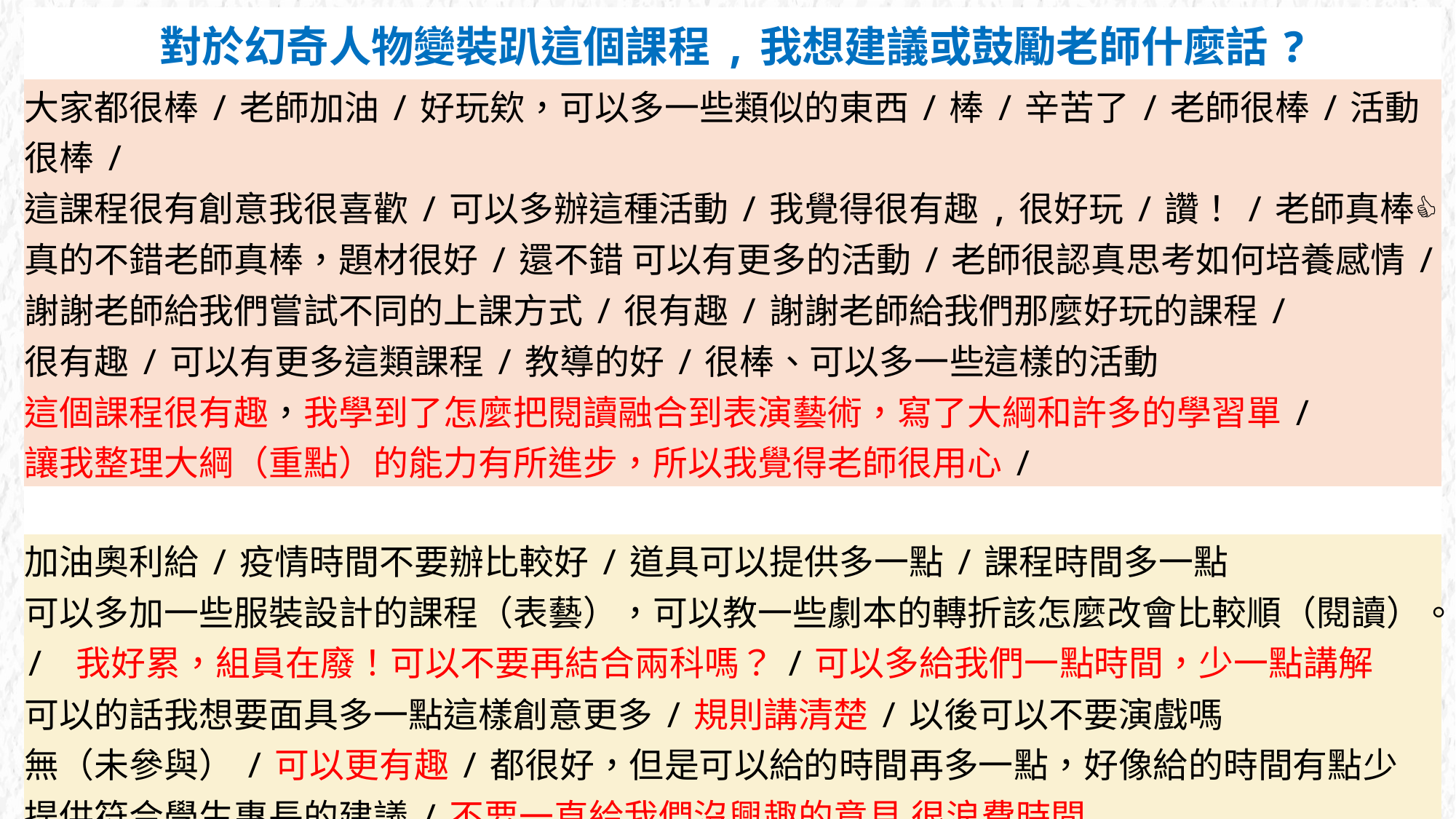

| 對於幻奇人物變裝趴這個課程,我想建議或鼓勵老師什麼話? |
| --- |
| 大家都很棒/老師加油/好玩欸，可以多一些類似的東西/棒/辛苦了/老師很棒/活動很棒/ 這課程很有創意我很喜歡/可以多辦這種活動/我覺得很有趣,很好玩/讚！/老師真棒👍 真的不錯老師真棒，題材很好/還不錯 可以有更多的活動/老師很認真思考如何培養感情/ |
| 謝謝老師給我們嘗試不同的上課方式/很有趣/謝謝老師給我們那麼好玩的課程/ 很有趣/可以有更多這類課程/教導的好/很棒、可以多一些這樣的活動 這個課程很有趣，我學到了怎麼把閱讀融合到表演藝術，寫了大綱和許多的學習單/ 讓我整理大綱（重點）的能力有所進步，所以我覺得老師很用心/ |
|  |
| 加油奧利給/疫情時間不要辦比較好/道具可以提供多一點/課程時間多一點 可以多加一些服裝設計的課程（表藝），可以教一些劇本的轉折該怎麼改會比較順（閱讀）。/ 我好累，組員在廢！可以不要再結合兩科嗎？/可以多給我們一點時間，少一點講解 |
| 可以的話我想要面具多一點這樣創意更多/規則講清楚/以後可以不要演戲嗎 無（未參與）/可以更有趣/都很好，但是可以給的時間再多一點，好像給的時間有點少 |
| 提供符合學生專長的建議/不要一直給我們沒興趣的意見 很浪費時間 |
| 我希望不要把口罩拿下來/學習單可以少一點/不要太震驚，他們就是那麼好笑 |
| 我覺得如果用影片會方便些/可以讓我們自行分組/道具希望可以多樣一點/很有趣也很有挑戰性，希望可以拍的照片多一點，不然很難詮釋故事 |